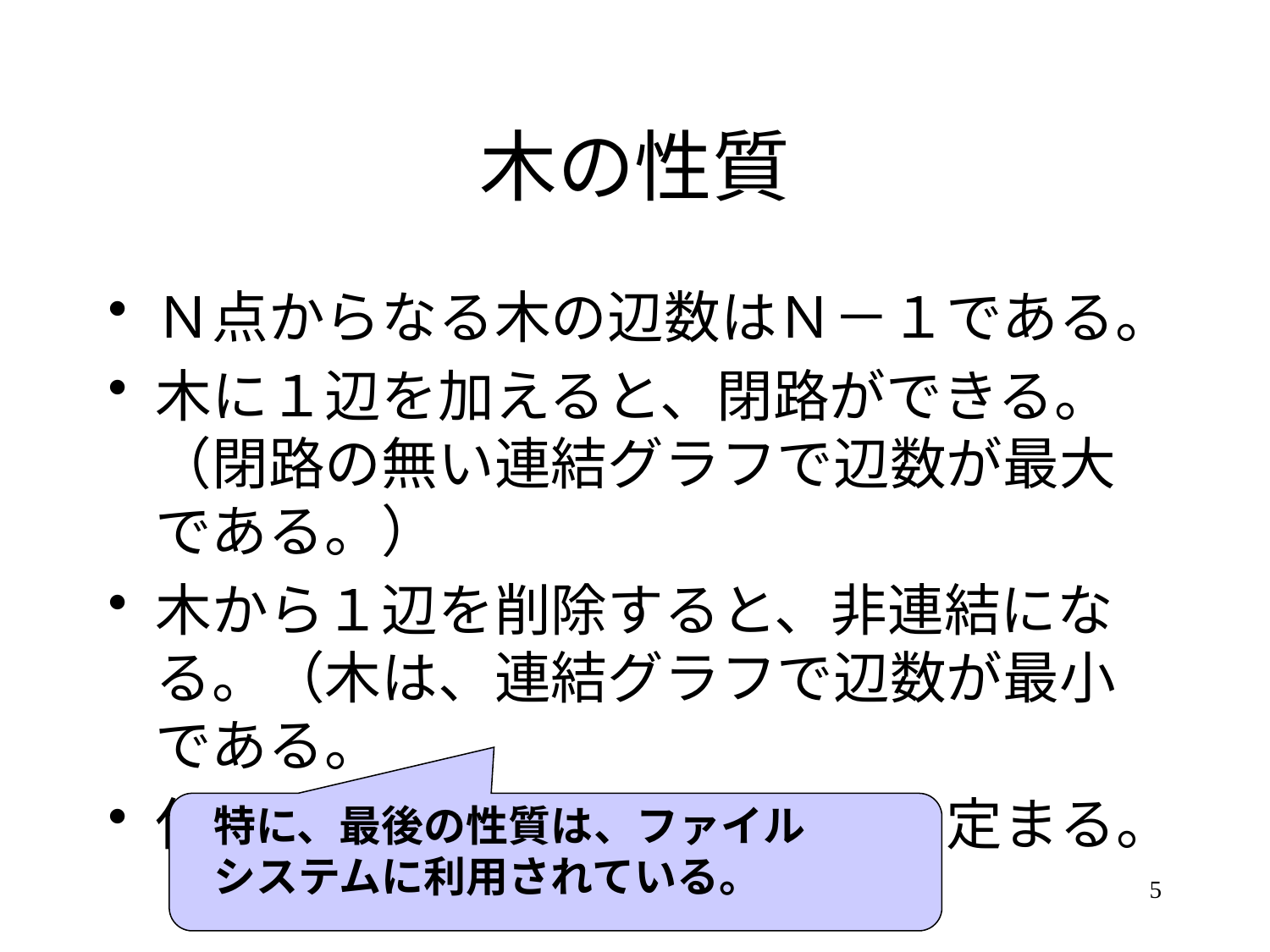

# 木の性質
Ｎ点からなる木の辺数はＮ－１である。
木に１辺を加えると、閉路ができる。（閉路の無い連結グラフで辺数が最大である。）
木から１辺を削除すると、非連結になる。（木は、連結グラフで辺数が最小である。
任意の２点からなる道は唯一に定まる。

特に、最後の性質は、ファイルシステムに利用されている。
5